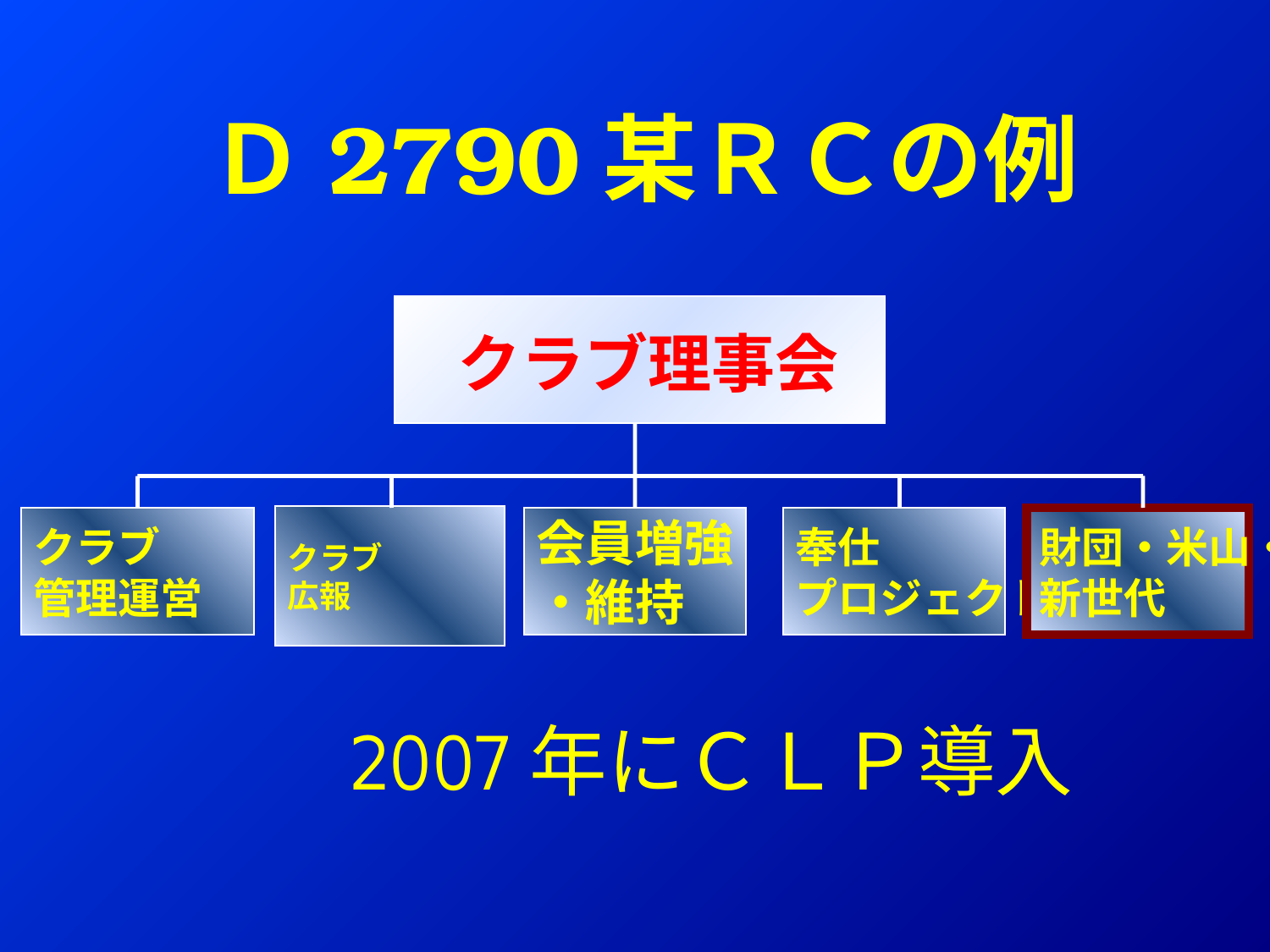

Ｄ2790某ＲＣの例

クラブ理事会

クラブ
広報
クラブ
管理運営
会員増強
・維持
奉仕
プロジェクト
財団・米山・
新世代
　　2007年にＣＬＰ導入